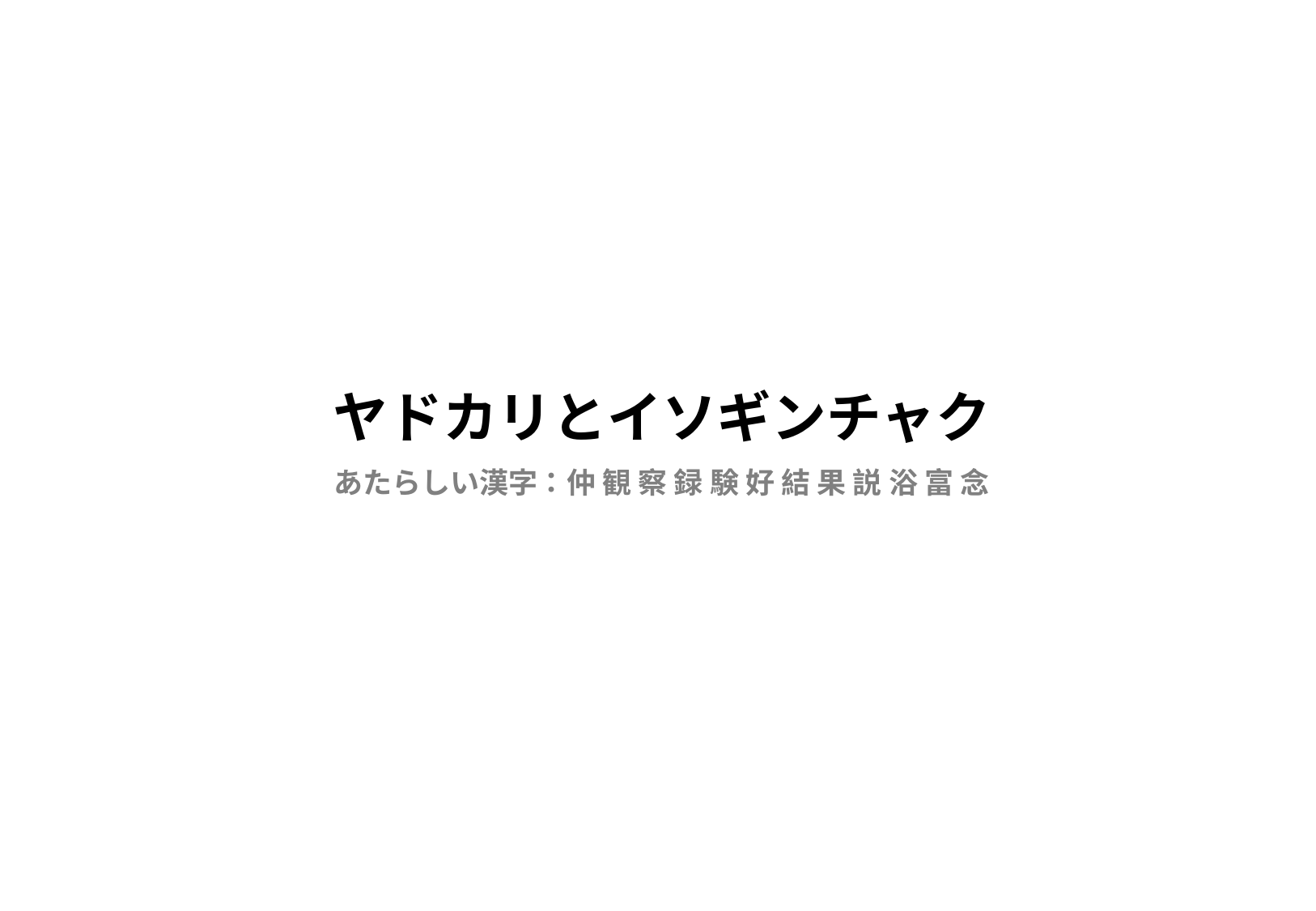

# ヤドカリとイソギンチャク
あたらしい漢字：仲 観 察 録 験 好 結 果 説 浴 富 念